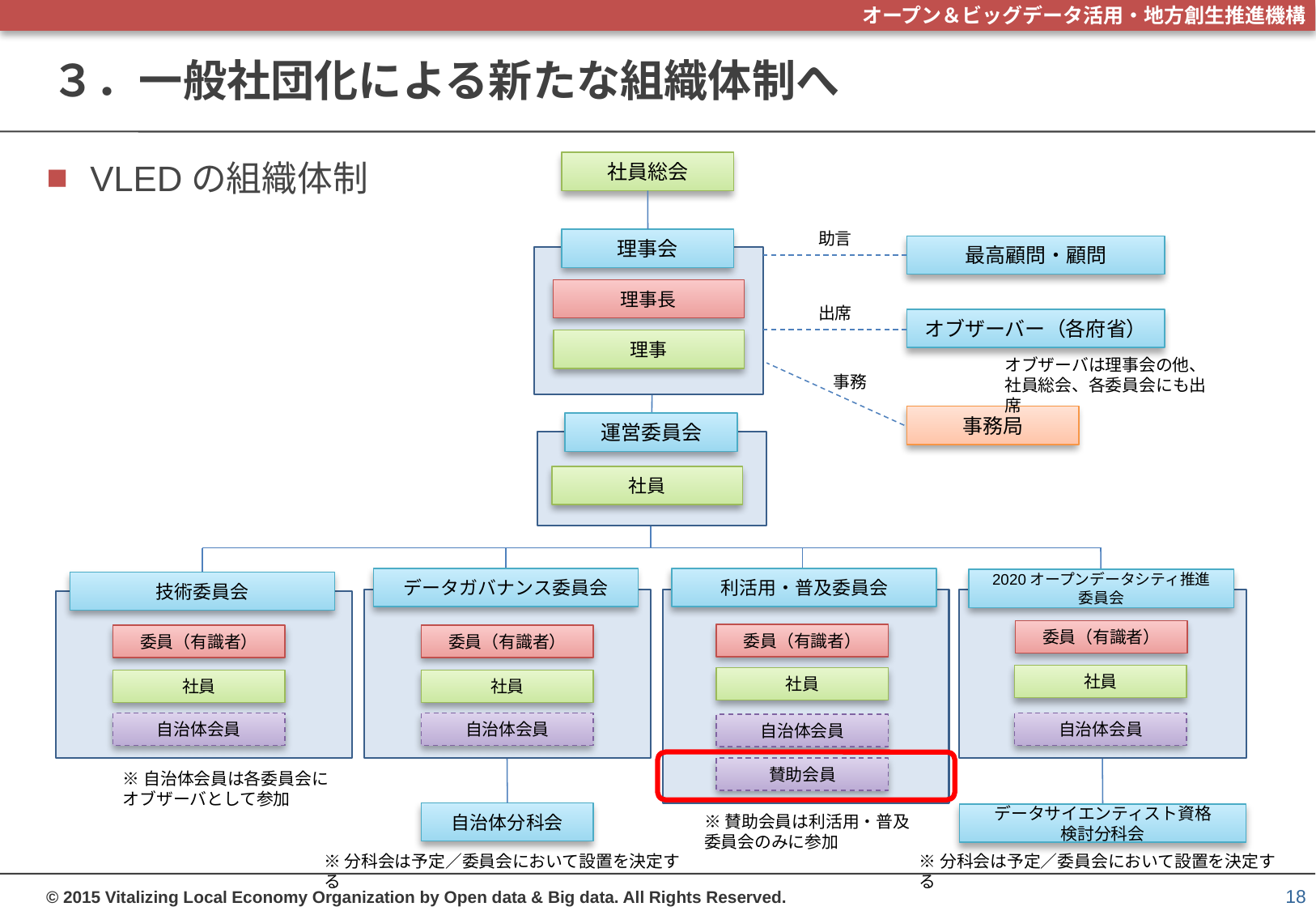

# ３．一般社団化による新たな組織体制へ
VLEDの組織体制
社員総会
助言
理事会
最高顧問・顧問

理事長
出席
オブザーバー（各府省）
理事
オブザーバは理事会の他、
社員総会、各委員会にも出席
事務
事務局
運営委員会

社員
データガバナンス委員会
利活用・普及委員会
2020オープンデータシティ推進
委員会
技術委員会

委員（有識者）
委員（有識者）
委員（有識者）
委員（有識者）
社員
社員
社員
社員
自治体会員
自治体会員
自治体会員
自治体会員

賛助会員
※自治体会員は各委員会にオブザーバとして参加
自治体分科会
データサイエンティスト資格
検討分科会
※賛助会員は利活用・普及委員会のみに参加
※分科会は予定／委員会において設置を決定する
※分科会は予定／委員会において設置を決定する
18